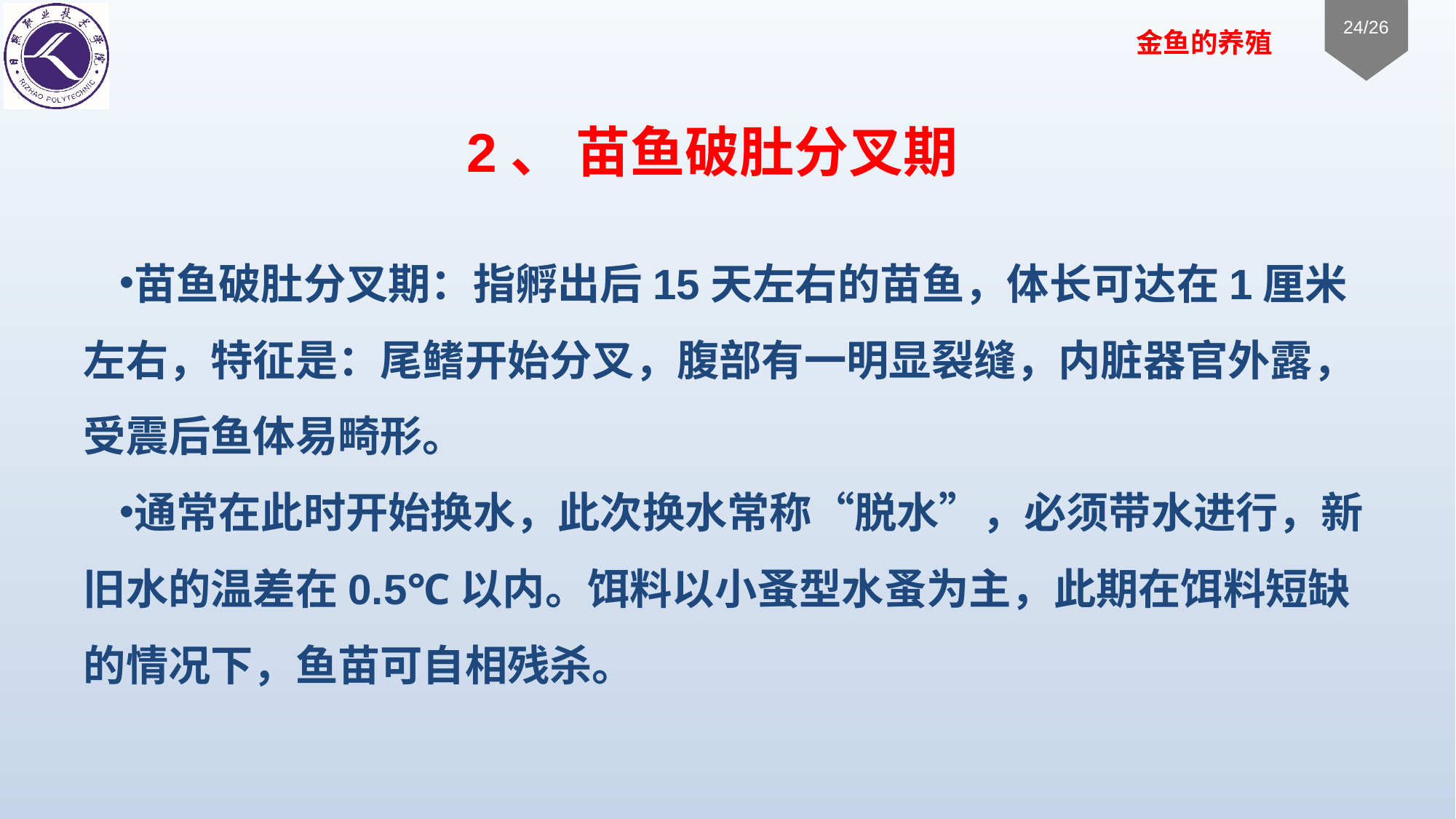

# 2、	苗鱼破肚分叉期
苗鱼破肚分叉期：指孵出后15天左右的苗鱼，体长可达在1厘米左右，特征是：尾鳍开始分叉，腹部有一明显裂缝，内脏器官外露，受震后鱼体易畸形。
通常在此时开始换水，此次换水常称“脱水”，必须带水进行，新旧水的温差在0.5℃以内。饵料以小蚤型水蚤为主，此期在饵料短缺的情况下，鱼苗可自相残杀。